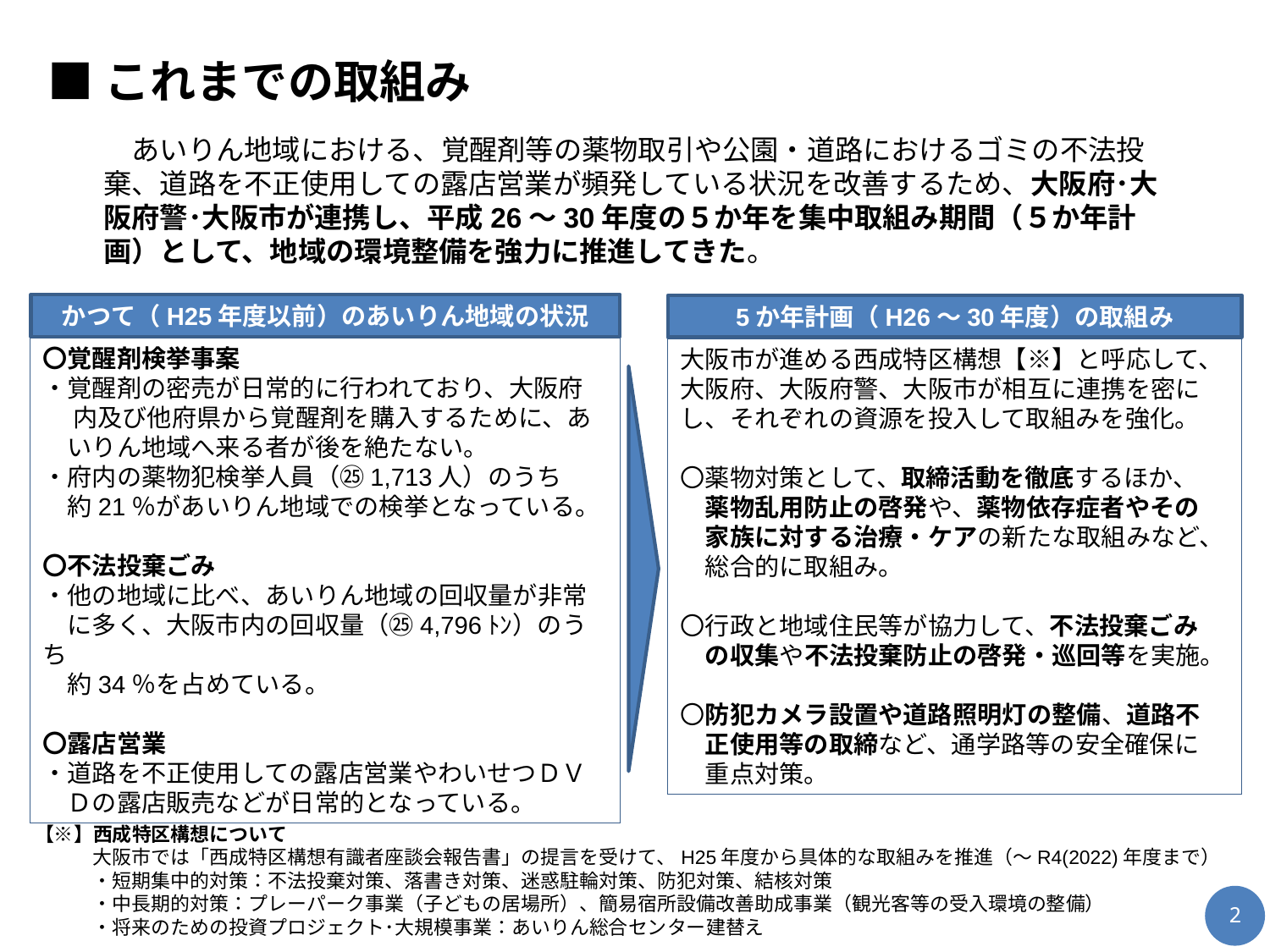

■これまでの取組み
　あいりん地域における、覚醒剤等の薬物取引や公園・道路におけるゴミの不法投棄、道路を不正使用しての露店営業が頻発している状況を改善するため、大阪府･大阪府警･大阪市が連携し、平成26～30年度の５か年を集中取組み期間（５か年計画）として、地域の環境整備を強力に推進してきた。
かつて（H25年度以前）のあいりん地域の状況
5か年計画（H26～30年度）の取組み
〇覚醒剤検挙事案
・覚醒剤の密売が日常的に行われており、大阪府
　 内及び他府県から覚醒剤を購入するために、あ
　いりん地域へ来る者が後を絶たない。
・府内の薬物犯検挙人員（㉕1,713人）のうち
　約21％があいりん地域での検挙となっている。

〇不法投棄ごみ
・他の地域に比べ、あいりん地域の回収量が非常
　に多く、大阪市内の回収量（㉕4,796ﾄﾝ）のうち
　約34％を占めている。

〇露店営業
・道路を不正使用しての露店営業やわいせつＤＶ
　Ｄの露店販売などが日常的となっている。
大阪市が進める西成特区構想【※】と呼応して、大阪府、大阪府警、大阪市が相互に連携を密にし、それぞれの資源を投入して取組みを強化。

〇薬物対策として、取締活動を徹底するほか、
　薬物乱用防止の啓発や、薬物依存症者やその
　家族に対する治療・ケアの新たな取組みなど、
　総合的に取組み。

〇行政と地域住民等が協力して、不法投棄ごみ
　の収集や不法投棄防止の啓発・巡回等を実施。

〇防犯カメラ設置や道路照明灯の整備、道路不
　正使用等の取締など、通学路等の安全確保に
　重点対策。

【※】西成特区構想について
　　　大阪市では「西成特区構想有識者座談会報告書」の提言を受けて、H25年度から具体的な取組みを推進（～R4(2022)年度まで）
　　　・短期集中的対策：不法投棄対策、落書き対策、迷惑駐輪対策、防犯対策、結核対策
　　　・中長期的対策：プレーパーク事業（子どもの居場所）、簡易宿所設備改善助成事業（観光客等の受入環境の整備）
　　　・将来のための投資プロジェクト･大規模事業：あいりん総合センター建替え
2